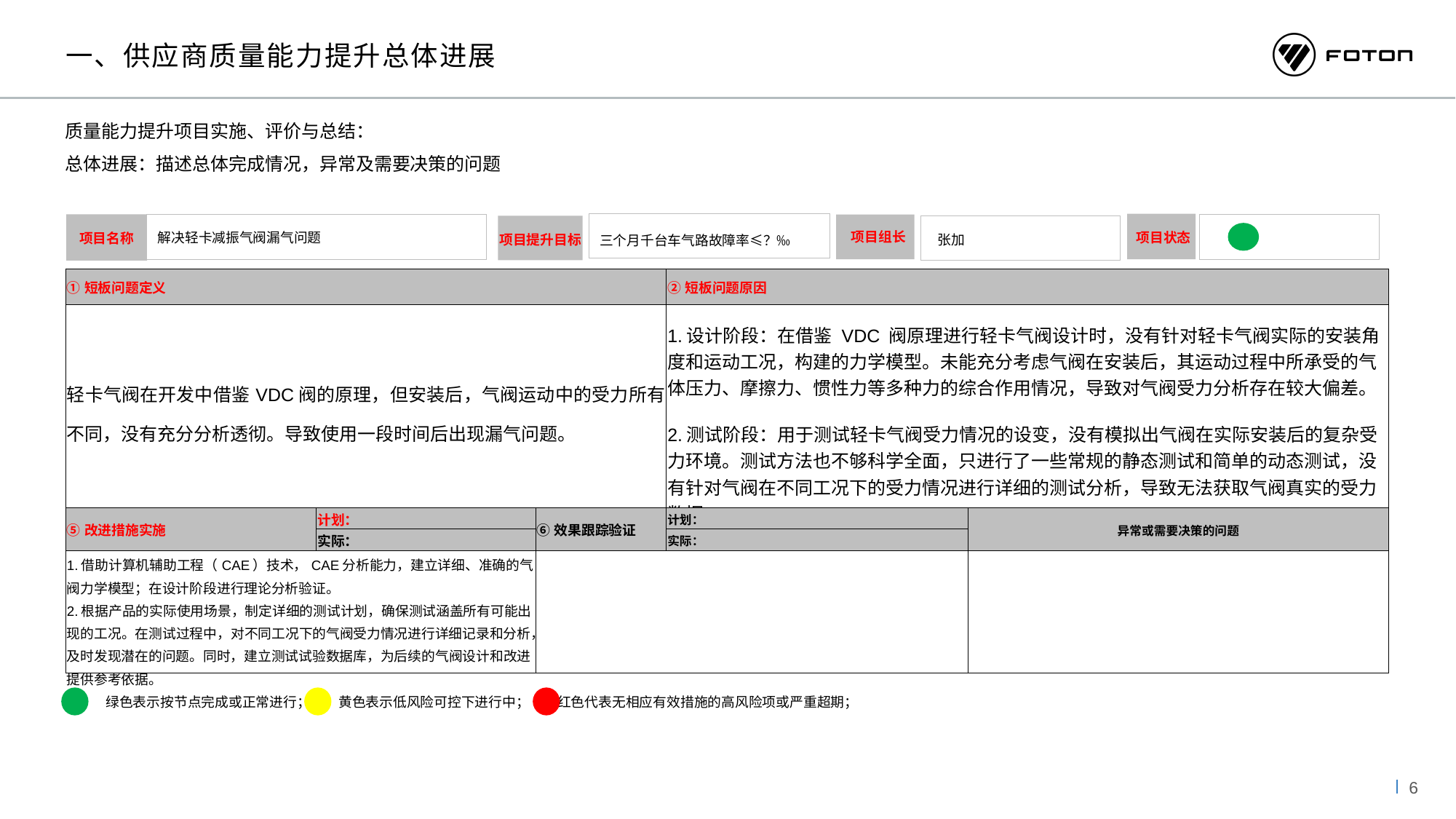

一、供应商质量能力提升总体进展
质量能力提升项目实施、评价与总结：
总体进展：描述总体完成情况，异常及需要决策的问题

项目状态

项目名称

项目组长
项目提升目标
涉及产品
三个月千台车气路故障率≤？‰

解决轻卡减振气阀漏气问题
 张加

| ①短板问题定义 |  |  | ②短板问题原因 |  |
| --- | --- | --- | --- | --- |
| 轻卡气阀在开发中借鉴VDC阀的原理，但安装后，气阀运动中的受力所有不同，没有充分分析透彻。导致使用一段时间后出现漏气问题。 |  |  | 1.设计阶段：在借鉴 VDC 阀原理进行轻卡气阀设计时，没有针对轻卡气阀实际的安装角度和运动工况，构建的力学模型。未能充分考虑气阀在安装后，其运动过程中所承受的气体压力、摩擦力、惯性力等多种力的综合作用情况，导致对气阀受力分析存在较大偏差。 2.测试阶段：用于测试轻卡气阀受力情况的设变，没有模拟出气阀在实际安装后的复杂受力环境。测试方法也不够科学全面，只进行了一些常规的静态测试和简单的动态测试，没有针对气阀在不同工况下的受力情况进行详细的测试分析，导致无法获取气阀真实的受力数据。 |  |
| ⑤改进措施实施 | 计划： | ⑥效果跟踪验证 | 计划： | 异常或需要决策的问题 |
|  | 实际： |  | 实际： |  |
| 1.借助计算机辅助工程（CAE）技术，CAE分析能力，建立详细、准确的气阀力学模型；在设计阶段进行理论分析验证。 2.根据产品的实际使用场景，制定详细的测试计划，确保测试涵盖所有可能出现的工况。在测试过程中，对不同工况下的气阀受力情况进行详细记录和分析，及时发现潜在的问题。同时，建立测试试验数据库，为后续的气阀设计和改进提供参考依据。 |  |  |  |  |

绿色表示按节点完成或正常进行；         黄色表示低风险可控下进行中；         红色代表无相应有效措施的高风险项或严重超期；